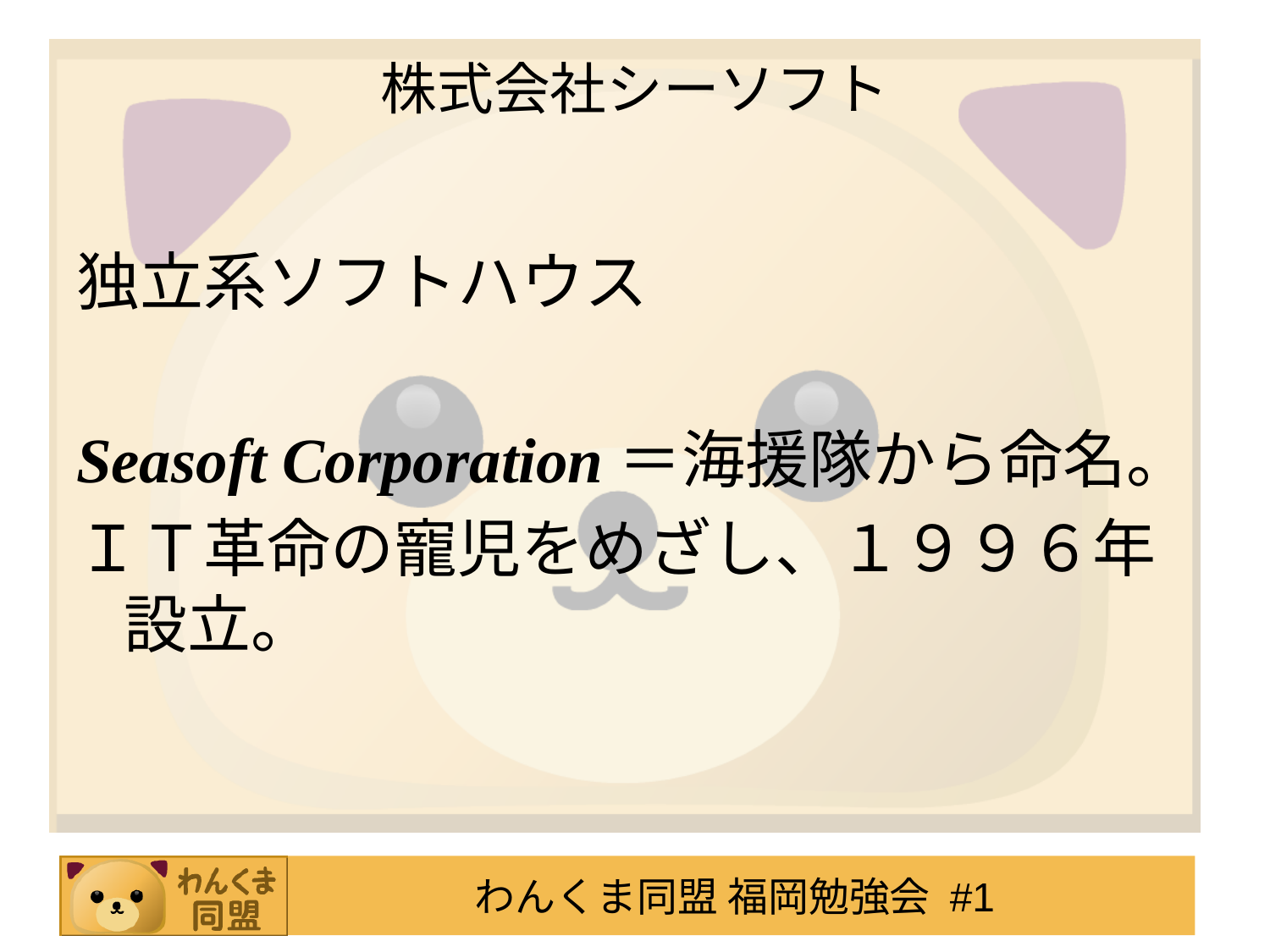

# 株式会社シーソフト

独立系ソフトハウス

Seasoft Corporation＝海援隊から命名。
ＩＴ革命の寵児をめざし、１９９６年設立。